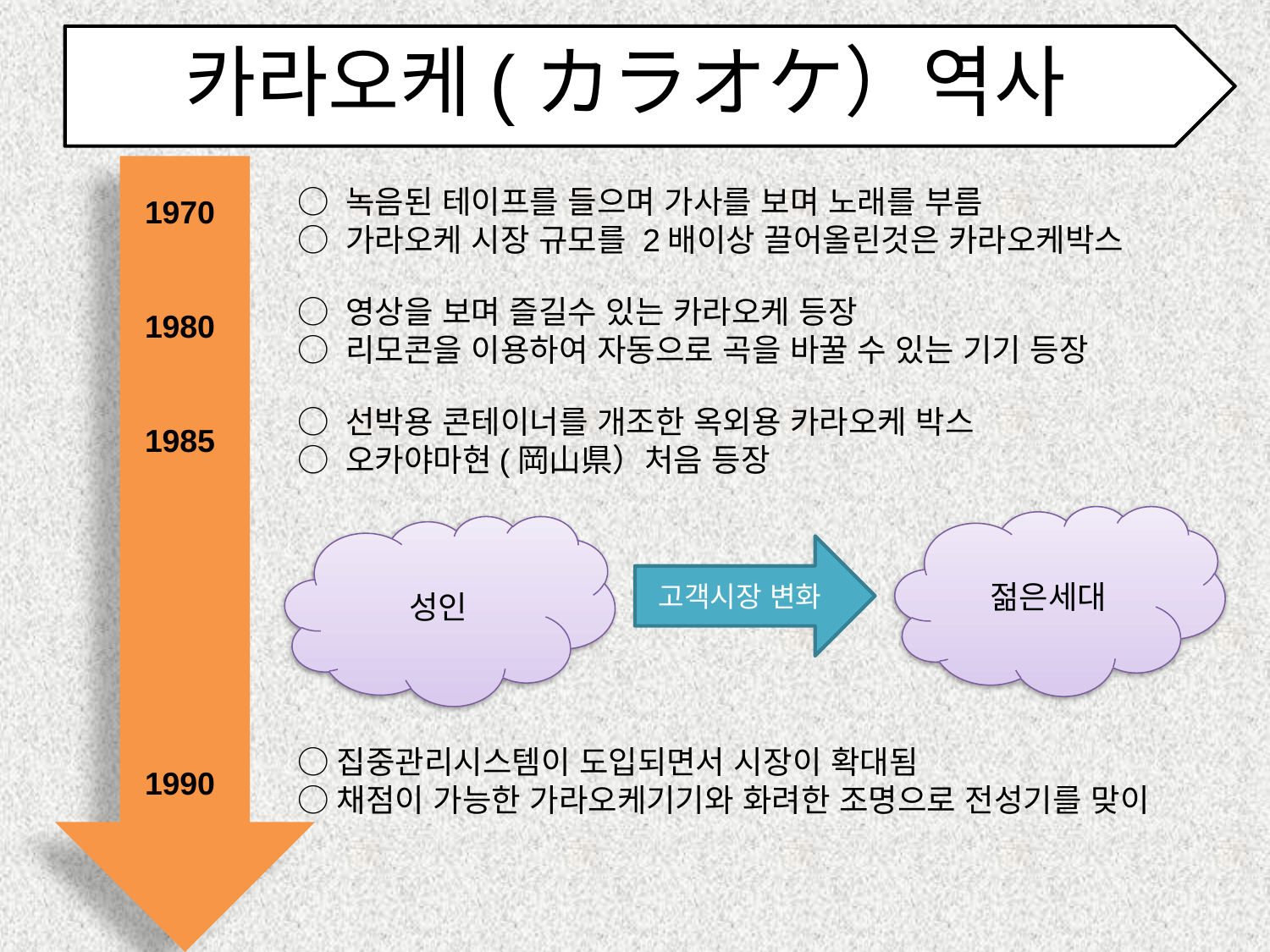

# 카라오케(カラオケ）역사

○ 녹음된 테이프를 들으며 가사를 보며 노래를 부름
○ 가라오케 시장 규모를 2배이상 끌어올린것은 카라오케박스
1970

1980

1985

1990

○ 영상을 보며 즐길수 있는 카라오케 등장
○ 리모콘을 이용하여 자동으로 곡을 바꿀 수 있는 기기 등장
○ 선박용 콘테이너를 개조한 옥외용 카라오케 박스
○ 오카야마현(岡山県）처음 등장
젊은세대
성인
고객시장 변화
○집중관리시스템이 도입되면서 시장이 확대됨
○채점이 가능한 가라오케기기와 화려한 조명으로 전성기를 맞이